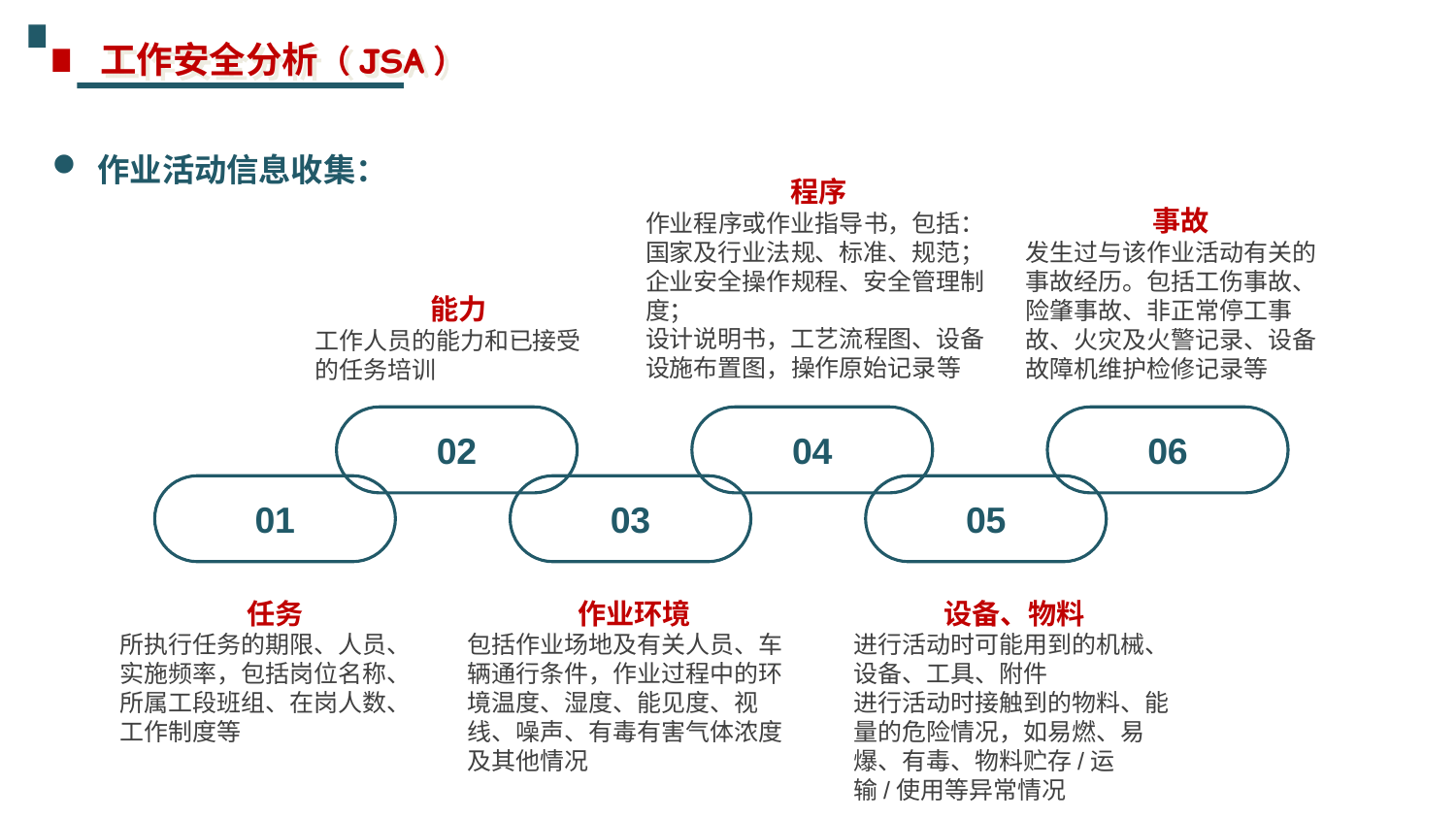

工作安全分析（JSA）

作业活动信息收集：
程序
作业程序或作业指导书，包括：
国家及行业法规、标准、规范；
企业安全操作规程、安全管理制度；
设计说明书，工艺流程图、设备设施布置图，操作原始记录等
事故
发生过与该作业活动有关的事故经历。包括工伤事故、险肇事故、非正常停工事故、火灾及火警记录、设备故障机维护检修记录等
能力
工作人员的能力和已接受的任务培训
02
04
06
01
03
05
任务
所执行任务的期限、人员、实施频率，包括岗位名称、所属工段班组、在岗人数、工作制度等
作业环境
包括作业场地及有关人员、车辆通行条件，作业过程中的环境温度、湿度、能见度、视线、噪声、有毒有害气体浓度及其他情况
设备、物料
进行活动时可能用到的机械、设备、工具、附件
进行活动时接触到的物料、能量的危险情况，如易燃、易爆、有毒、物料贮存/运输/使用等异常情况
17